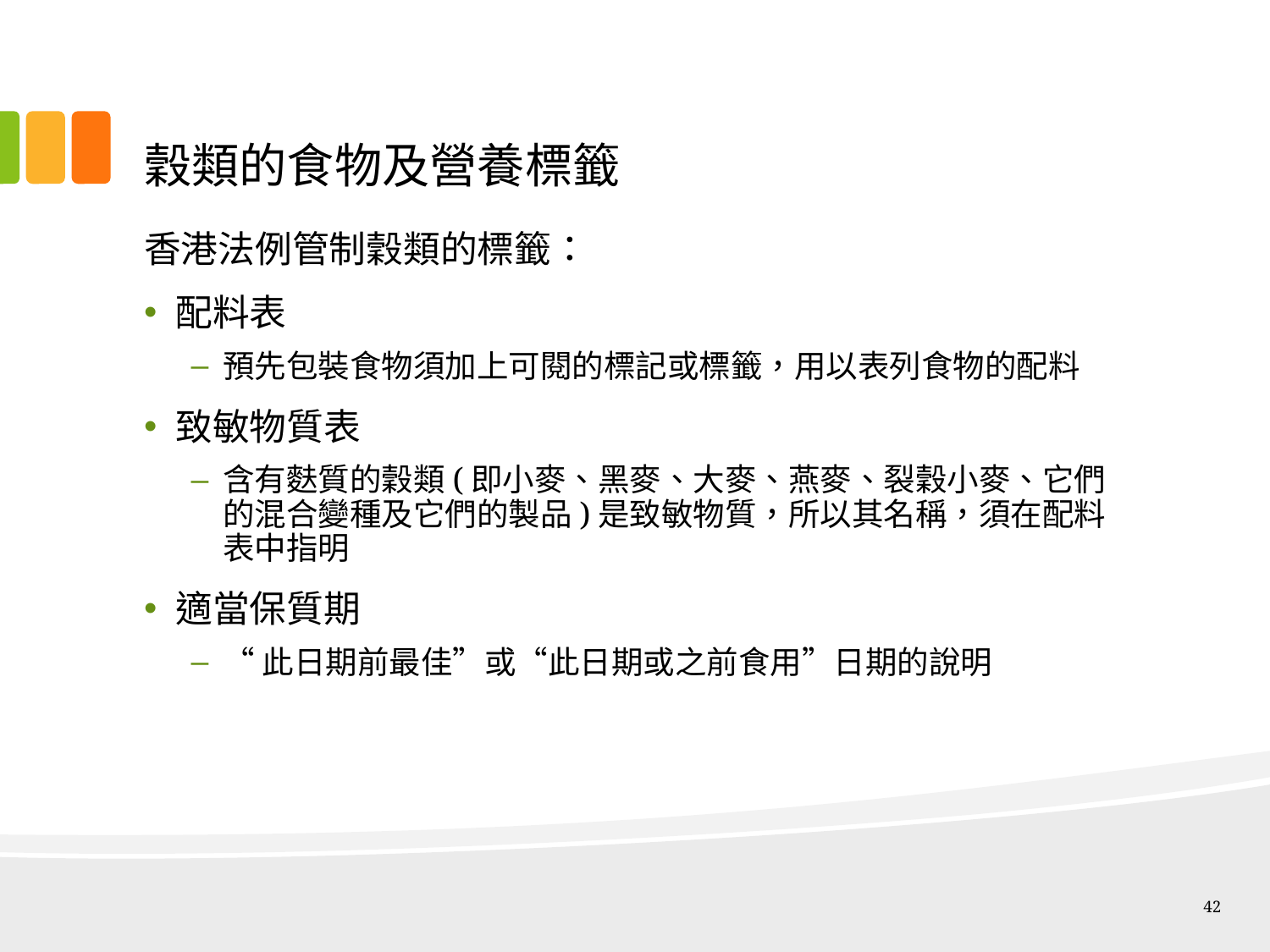

# 穀類的食物及營養標籤
香港法例管制穀類的標籤：
配料表
預先包裝食物須加上可閱的標記或標籤，用以表列食物的配料
致敏物質表
含有麩質的穀類(即小麥、黑麥、大麥、燕麥、裂穀小麥、它們的混合變種及它們的製品)是致敏物質，所以其名稱，須在配料表中指明
適當保質期
“此日期前最佳”或“此日期或之前食用”日期的說明

42